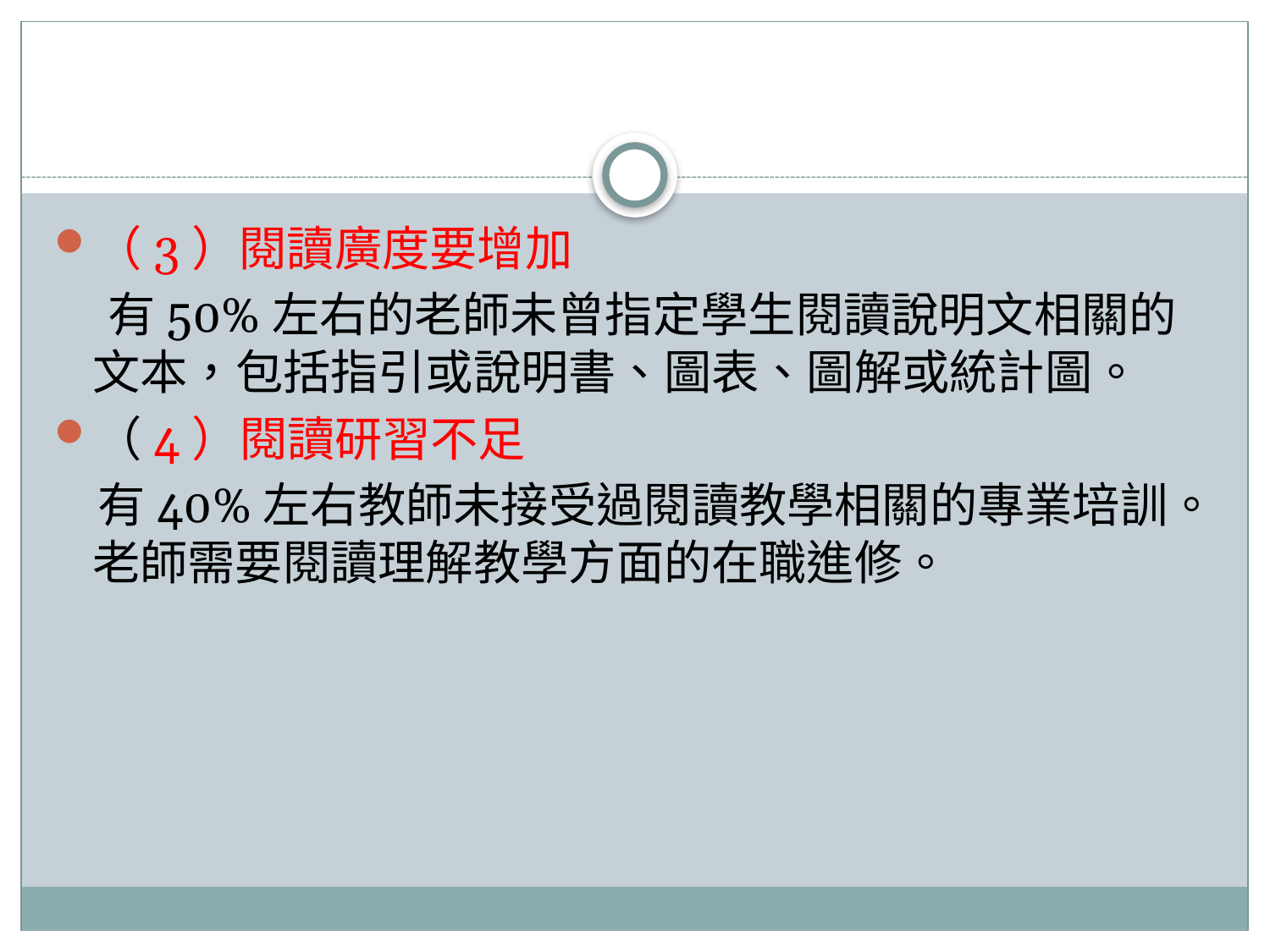

#
（3）閱讀廣度要增加
    有50%左右的老師未曾指定學生閱讀說明文相關的文本，包括指引或說明書、圖表、圖解或統計圖。
（4）閱讀研習不足
   有40%左右教師未接受過閱讀教學相關的專業培訓。老師需要閱讀理解教學方面的在職進修。